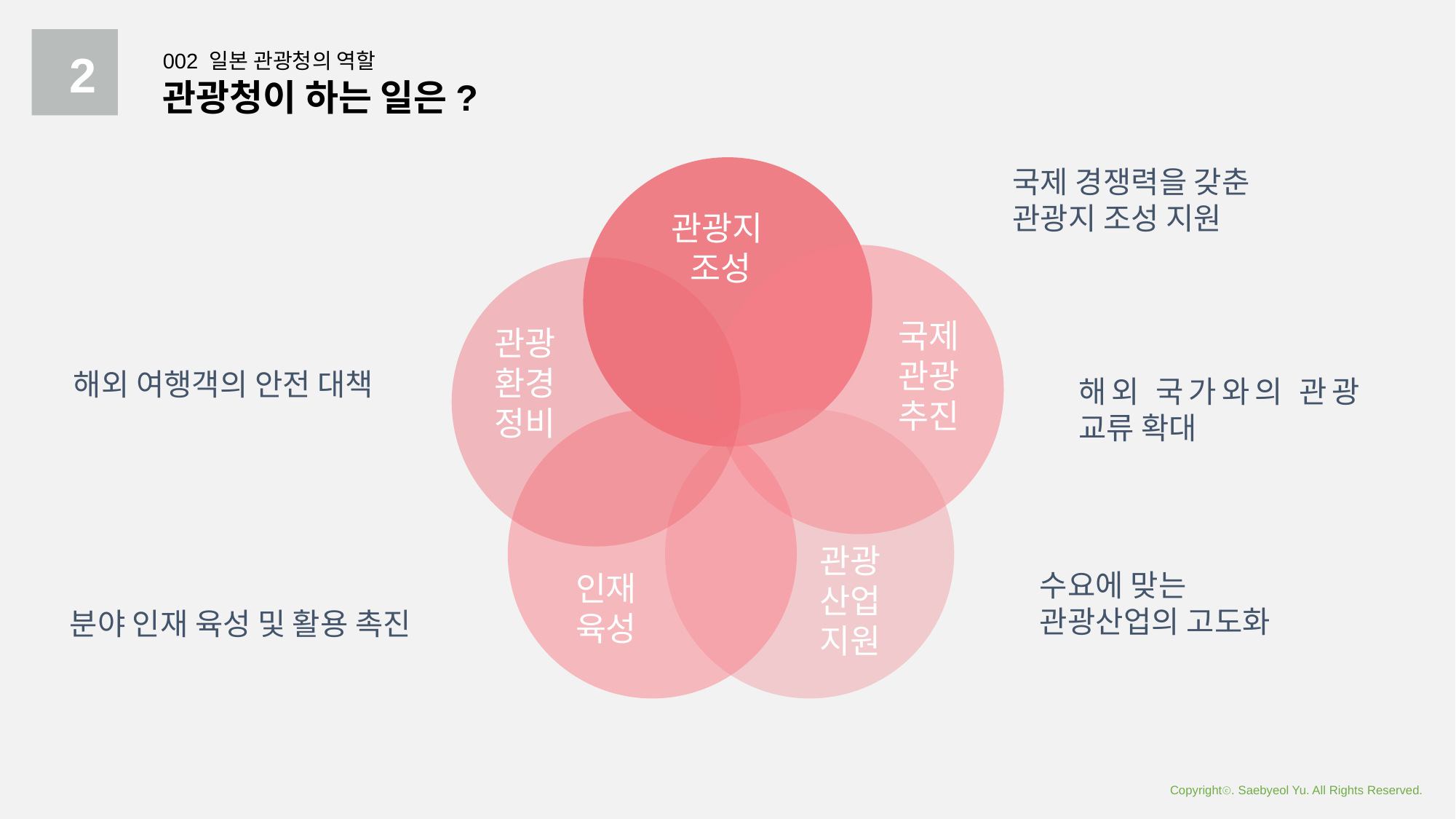

2
002 일본 관광청의 역할
관광청이 하는 일은?

국제 경쟁력을 갖춘
관광지 조성 지원
관광지
조성

국제 관광 추진
관광 환경 정비
해외 여행객의 안전 대책
해외 국가와의 관광 교류 확대

관광 산업 지원
수요에 맞는
관광산업의 고도화
인재 육성
분야 인재 육성 및 활용 촉진